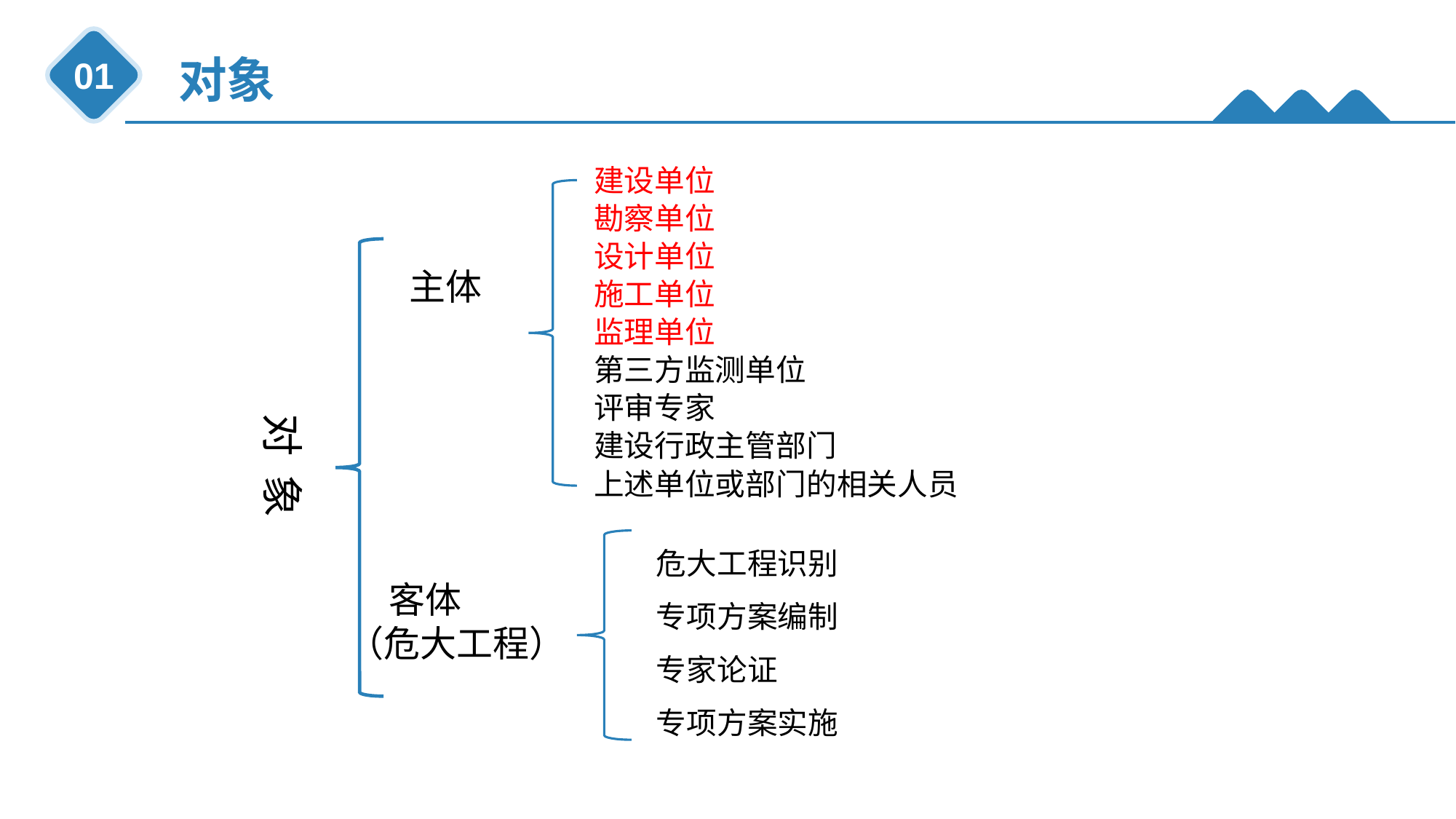

对象
01

建设单位
勘察单位
设计单位
施工单位
监理单位
第三方监测单位
评审专家
建设行政主管部门
上述单位或部门的相关人员

主体
对  象
危大工程识别
专项方案编制
专家论证
专项方案实施

    客体
（危大工程）